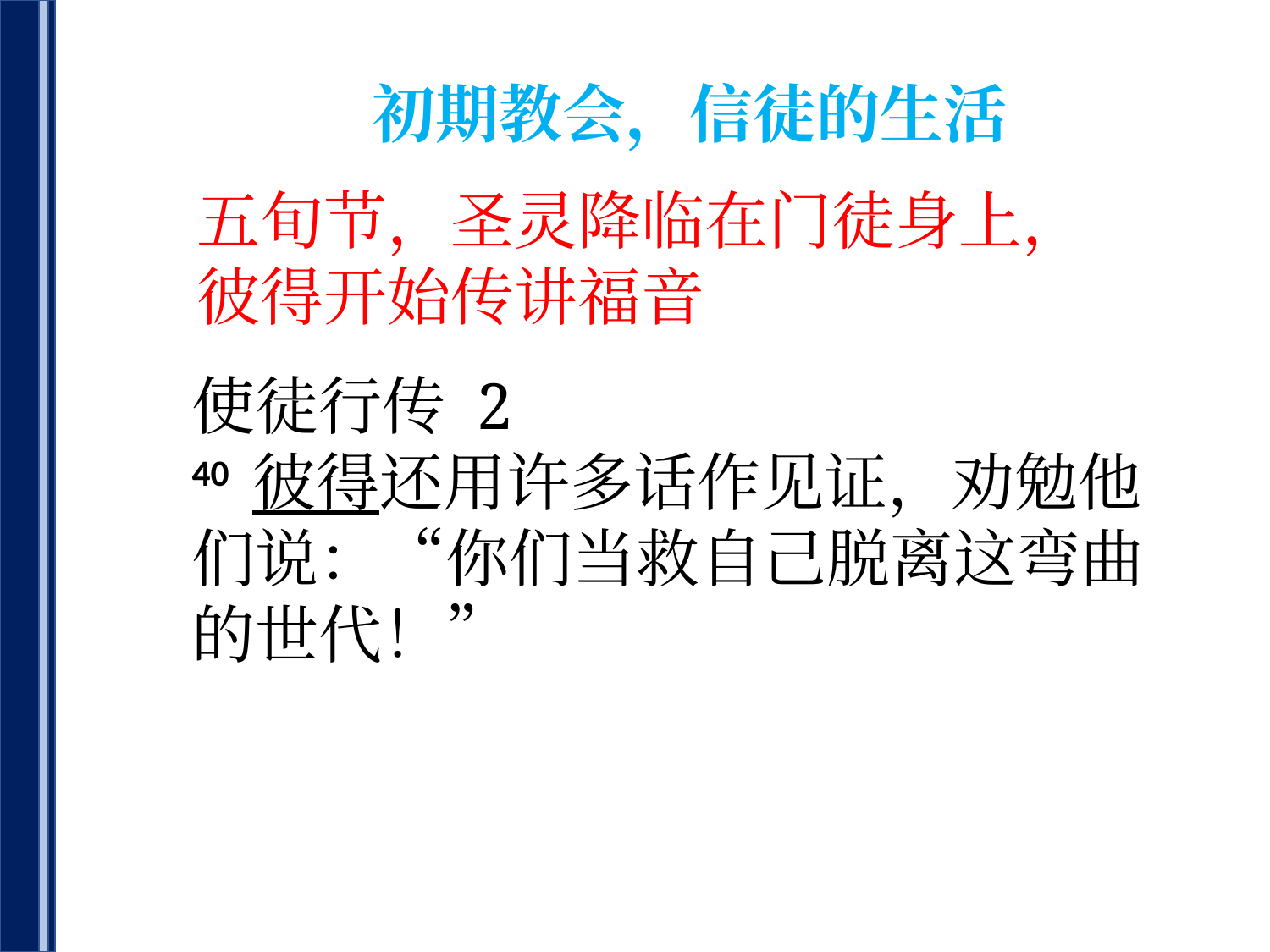

初期教会，信徒的生活
五旬节，圣灵降临在门徒身上，
彼得开始传讲福音
使徒行传 2
40 彼得还用许多话作见证，劝勉他们说：“你们当救自己脱离这弯曲的世代！”